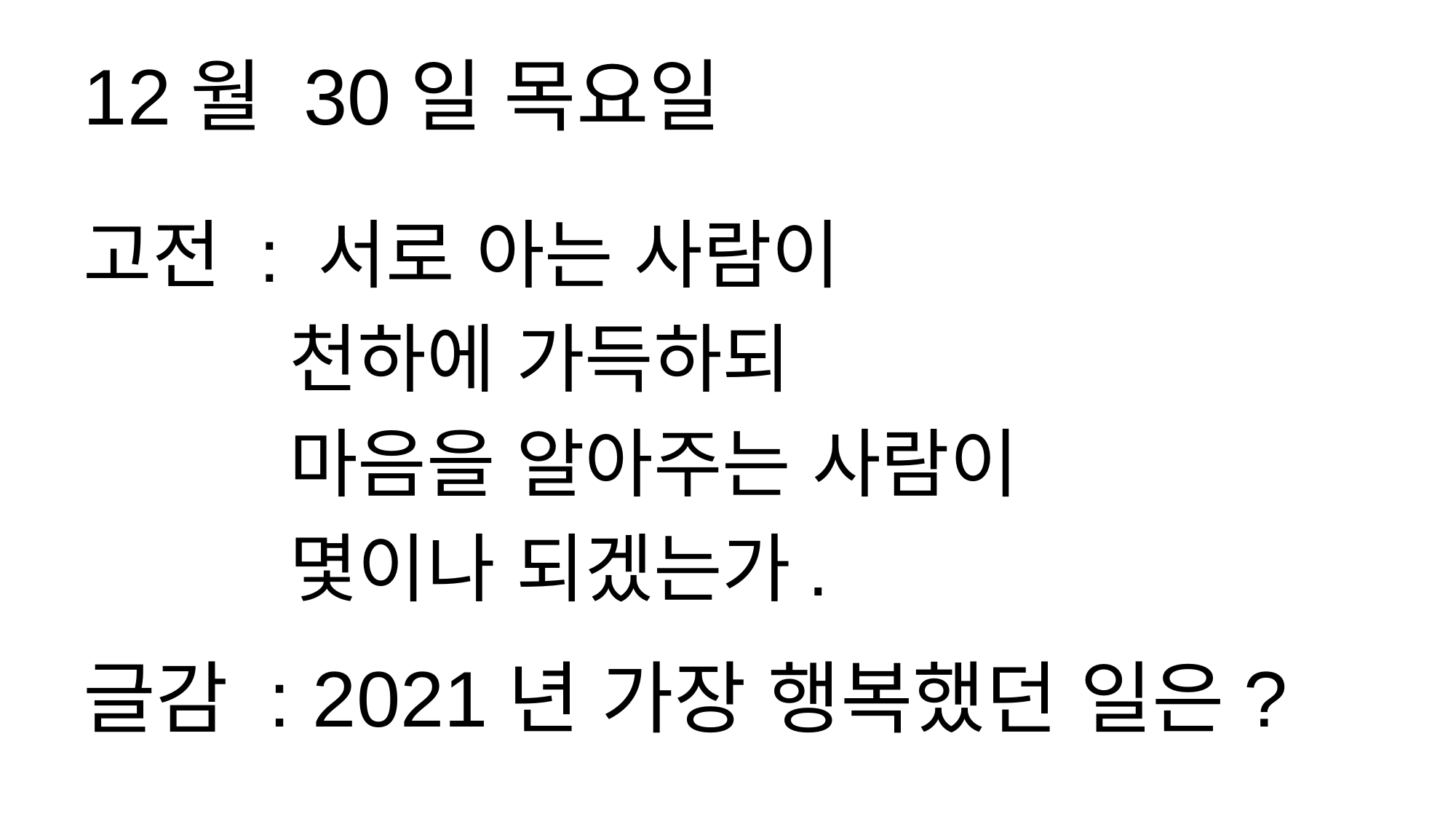

12월 30일 목요일
고전 : 서로 아는 사람이
         천하에 가득하되
         마음을 알아주는 사람이
         몇이나 되겠는가.
글감 : 2021년 가장 행복했던 일은?